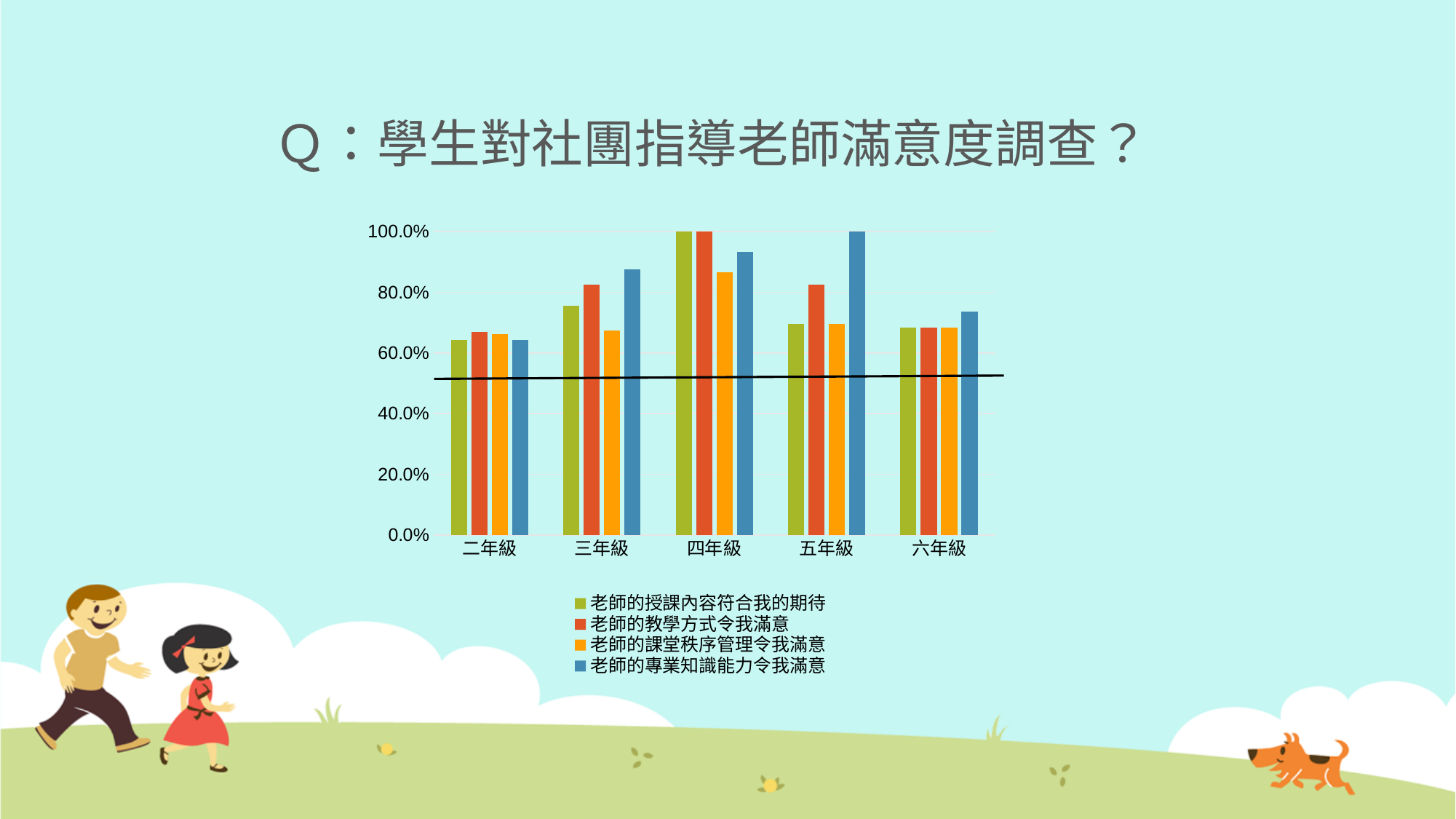

# Ｑ：學生對社團指導老師滿意度調查？

### Chart

| Category | 老師的授課內容符合我的期待 | 老師的教學方式令我滿意 | 老師的課堂秩序管理令我滿意 | 老師的專業知識能力令我滿意 |
|---|---|---|---|---|
| 二年級 | 0.6440000000000003 | 0.6700000000000005 | 0.6610000000000004 | 0.6430000000000003 |
| 三年級 | 0.7560000000000003 | 0.8250000000000003 | 0.6750000000000006 | 0.8750000000000003 |
| 四年級 | 1.0 | 1.0 | 0.8670000000000003 | 0.933 |
| 五年級 | 0.695 | 0.8260000000000003 | 0.696 | 1.0 |
| 六年級 | 0.684 | 0.684 | 0.684 | 0.7370000000000003 |